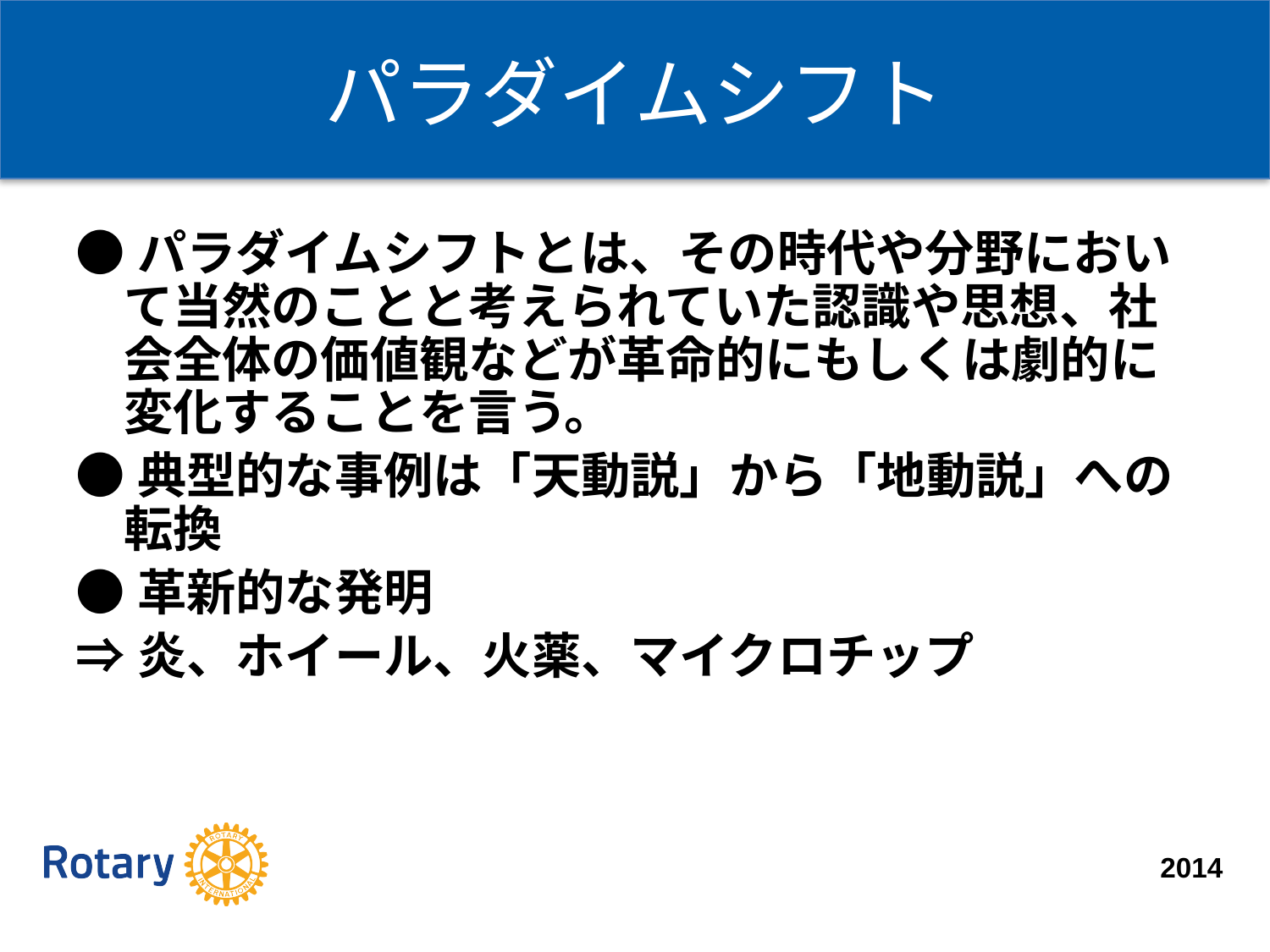

パラダイムシフト
●パラダイムシフトとは、その時代や分野において当然のことと考えられていた認識や思想、社会全体の価値観などが革命的にもしくは劇的に変化することを言う。
●典型的な事例は「天動説」から「地動説」への転換
●革新的な発明
⇒炎、ホイール、火薬、マイクロチップ